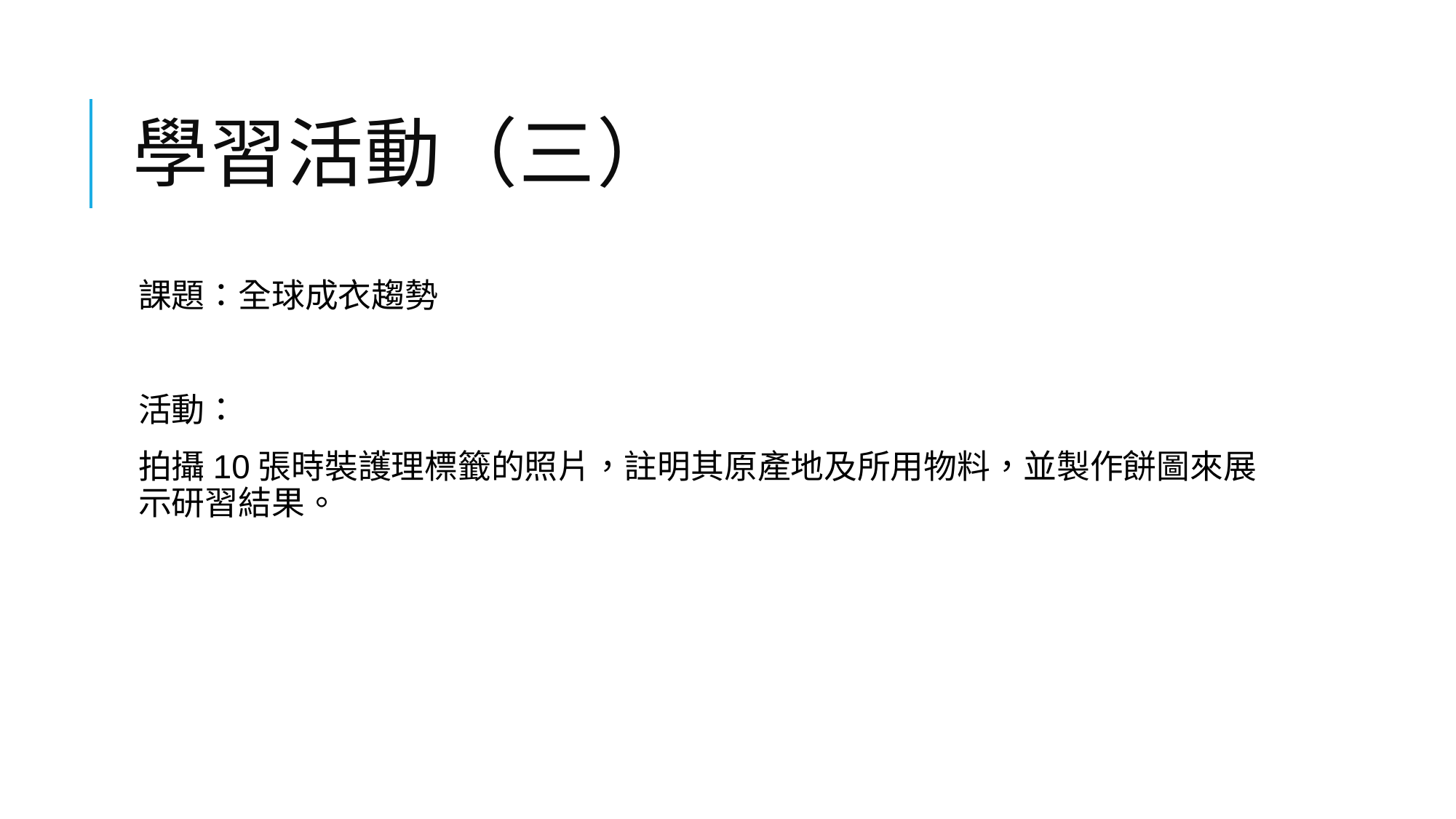

# 學習活動（三）
課題：全球成衣趨勢

活動：
拍攝10張時裝護理標籤的照片，註明其原產地及所用物料，並製作餅圖來展示研習結果。